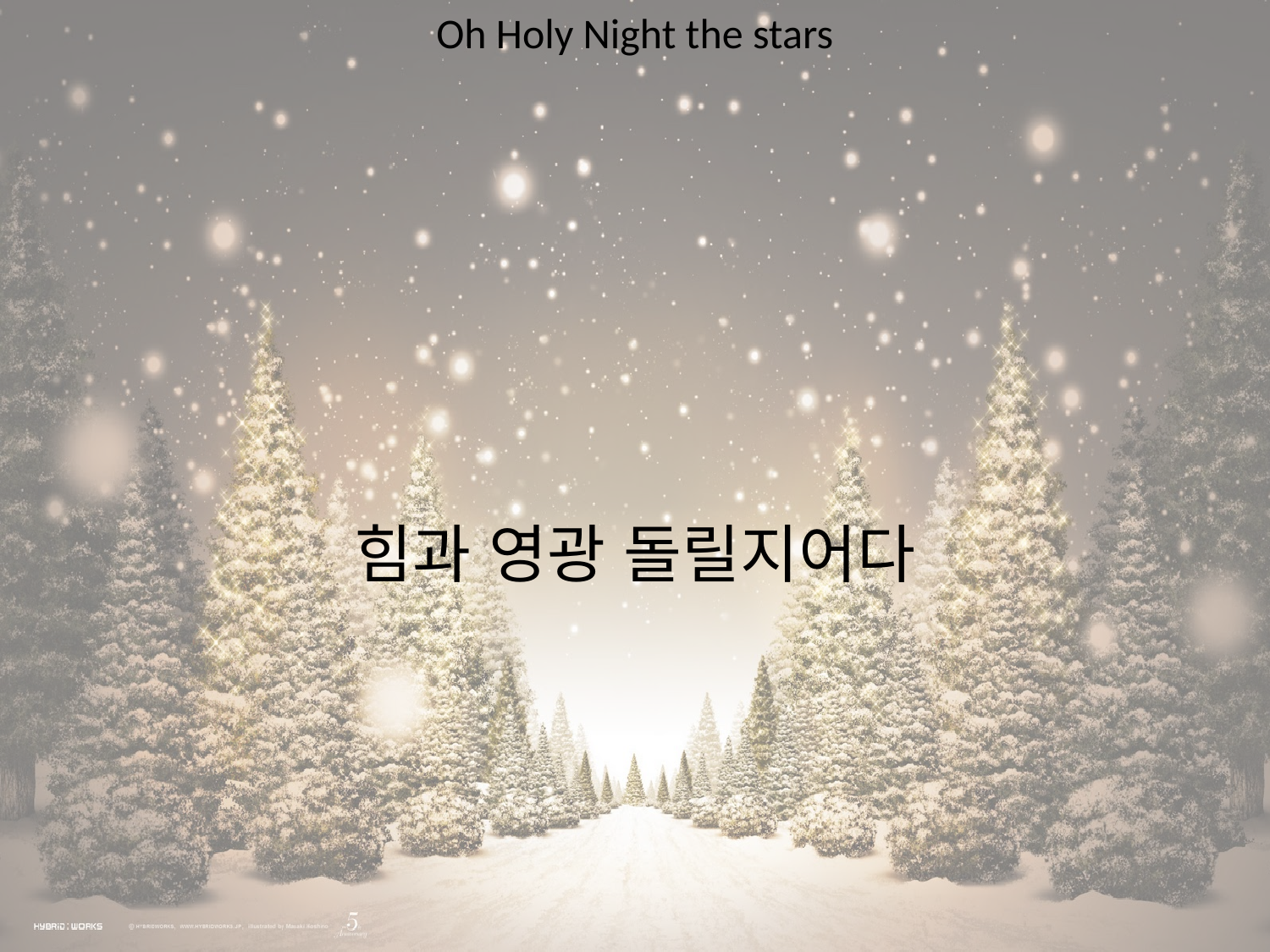

Oh Holy Night the stars
#
힘과 영광 돌릴지어다